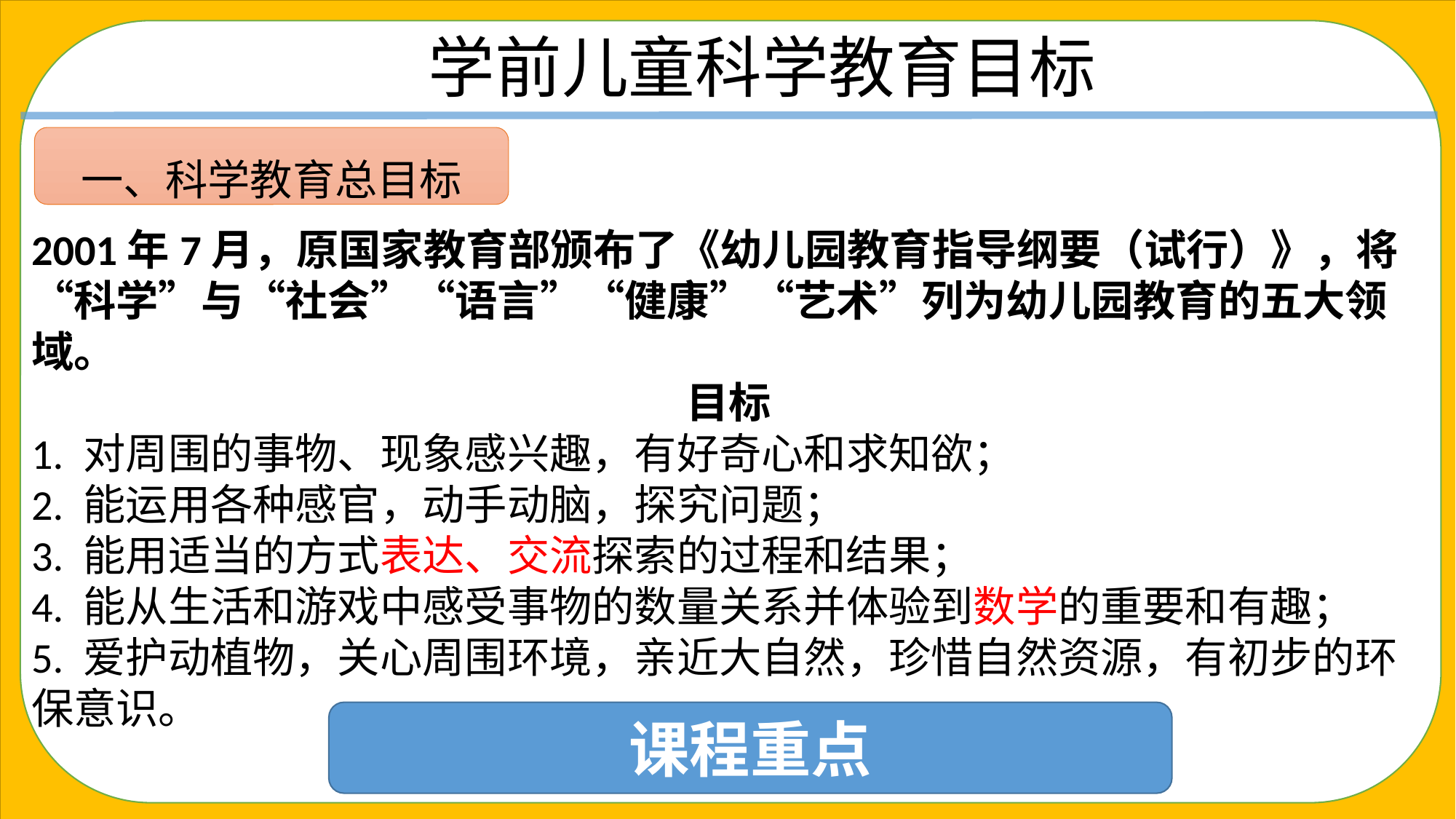

学前儿童科学教育目标

2001年7月，原国家教育部颁布了《幼儿园教育指导纲要（试行）》，将“科学”与“社会”“语言”“健康”“艺术”列为幼儿园教育的五大领域。
目标
1. 对周围的事物、现象感兴趣，有好奇心和求知欲；
2. 能运用各种感官，动手动脑，探究问题；
3. 能用适当的方式表达、交流探索的过程和结果；
4. 能从生活和游戏中感受事物的数量关系并体验到数学的重要和有趣；
5. 爱护动植物，关心周围环境，亲近大自然，珍惜自然资源，有初步的环保意识。

一、科学教育总目标
课程重点